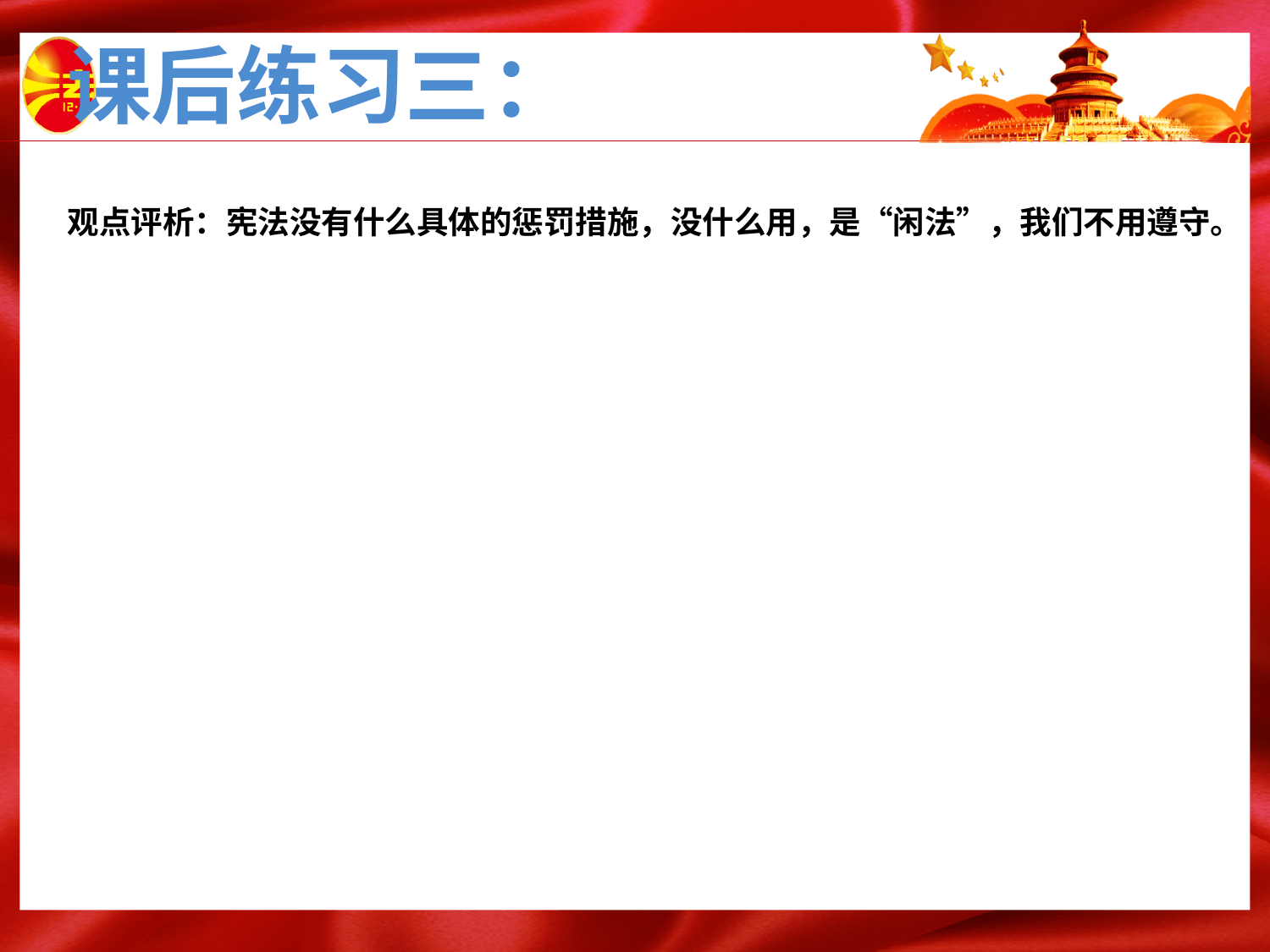

课后练习三：
观点评析：宪法没有什么具体的惩罚措施，没什么用，是“闲法”，我们不用遵守。